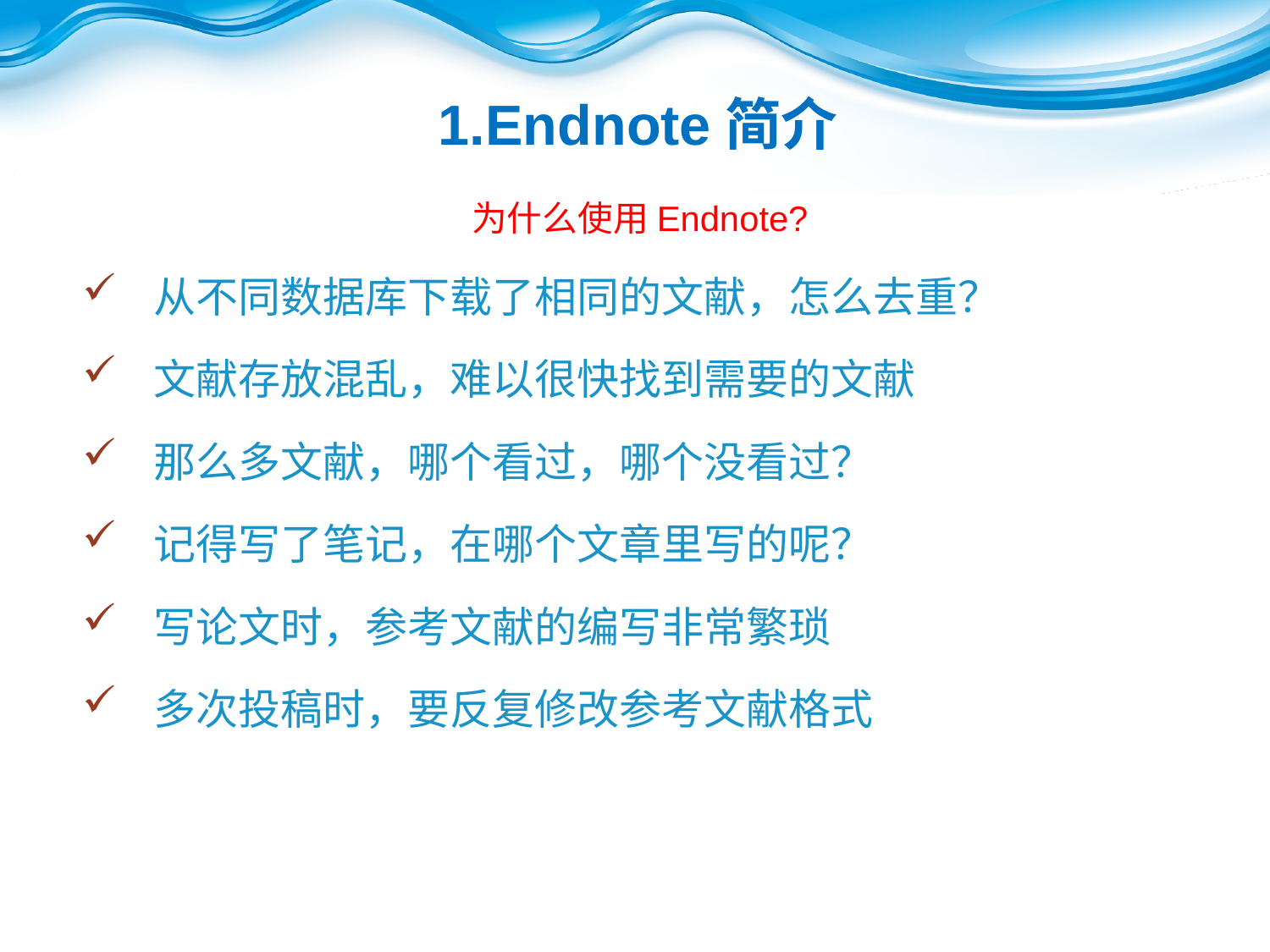

# 1.Endnote简介
为什么使用Endnote?
从不同数据库下载了相同的文献，怎么去重？
文献存放混乱，难以很快找到需要的文献
那么多文献，哪个看过，哪个没看过？
记得写了笔记，在哪个文章里写的呢？
写论文时，参考文献的编写非常繁琐
多次投稿时，要反复修改参考文献格式